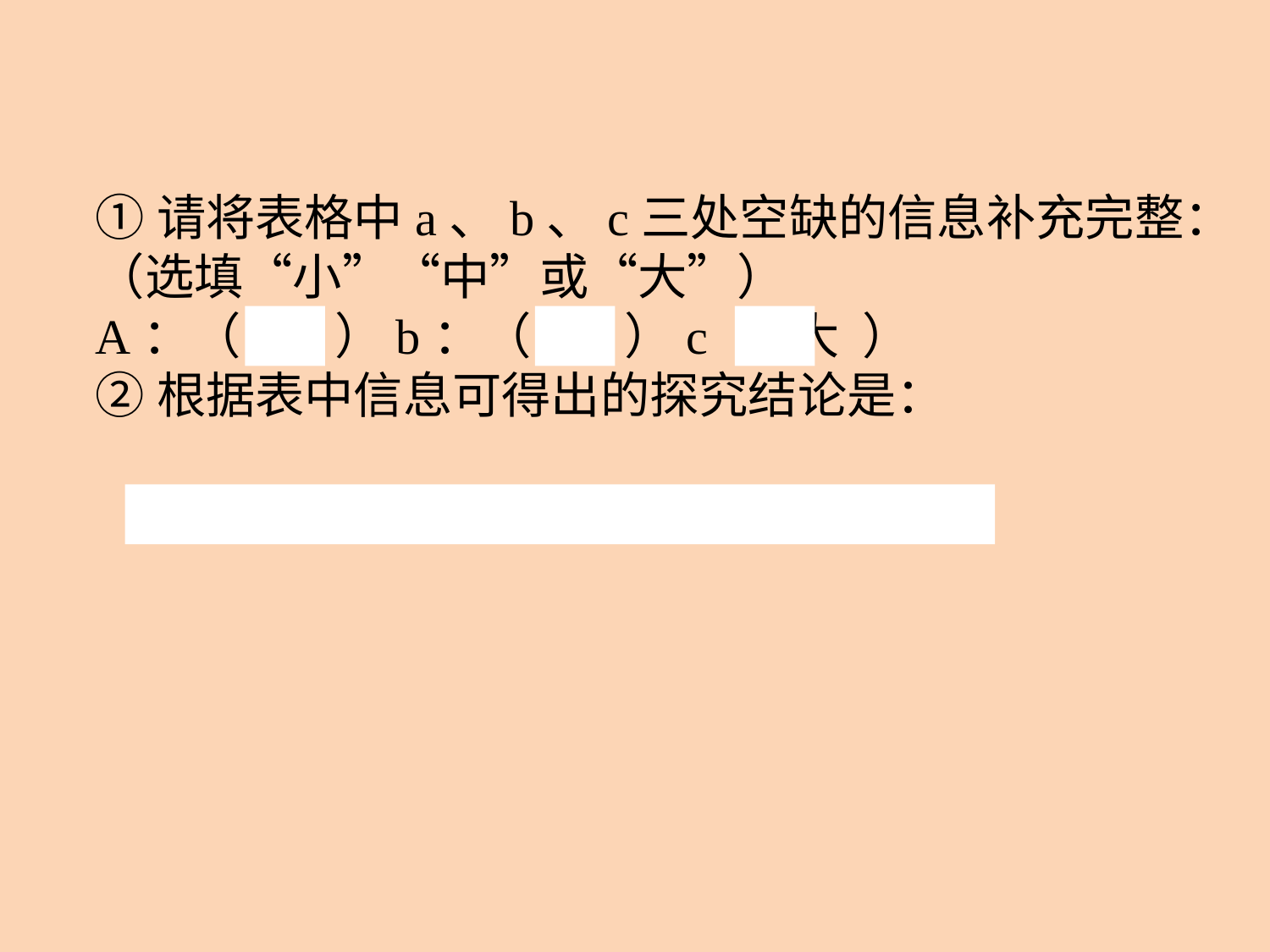

①请将表格中a、b、c三处空缺的信息补充完整：
（选填“小”“中”或“大”）
A：（  小  ）b：（  中  ）c（  大  ）
②根据表中信息可得出的探究结论是：

液体密度一定，液体深度越大，液体压强越大